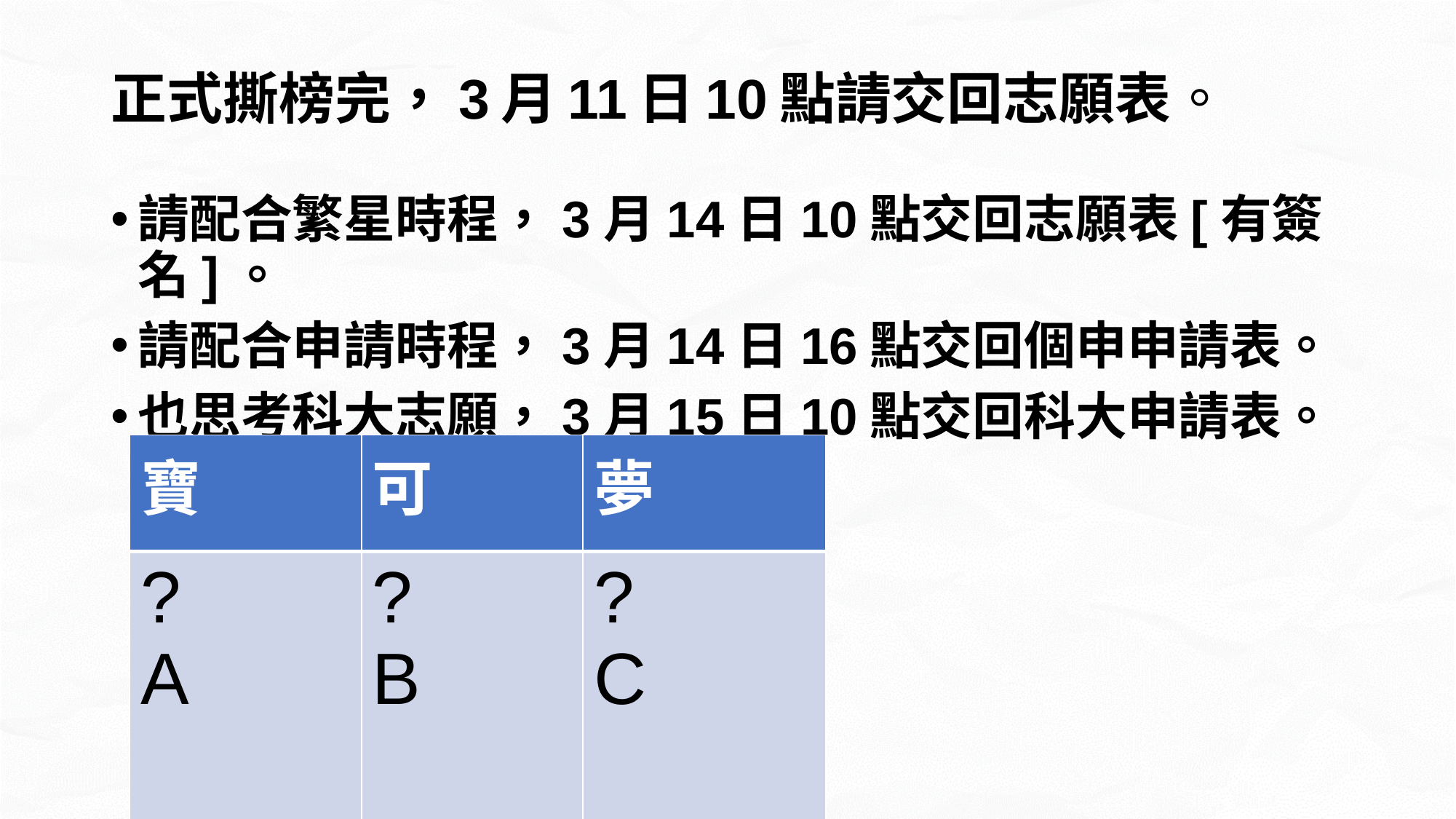

# 正式撕榜完，3月11日10點請交回志願表。
請配合繁星時程，3月14日10點交回志願表[有簽名]。
請配合申請時程，3月14日16點交回個申申請表。
也思考科大志願，3月15日10點交回科大申請表。

| 寶 | 可 | 夢 |
| --- | --- | --- |
| ? A | ? B | ? C |